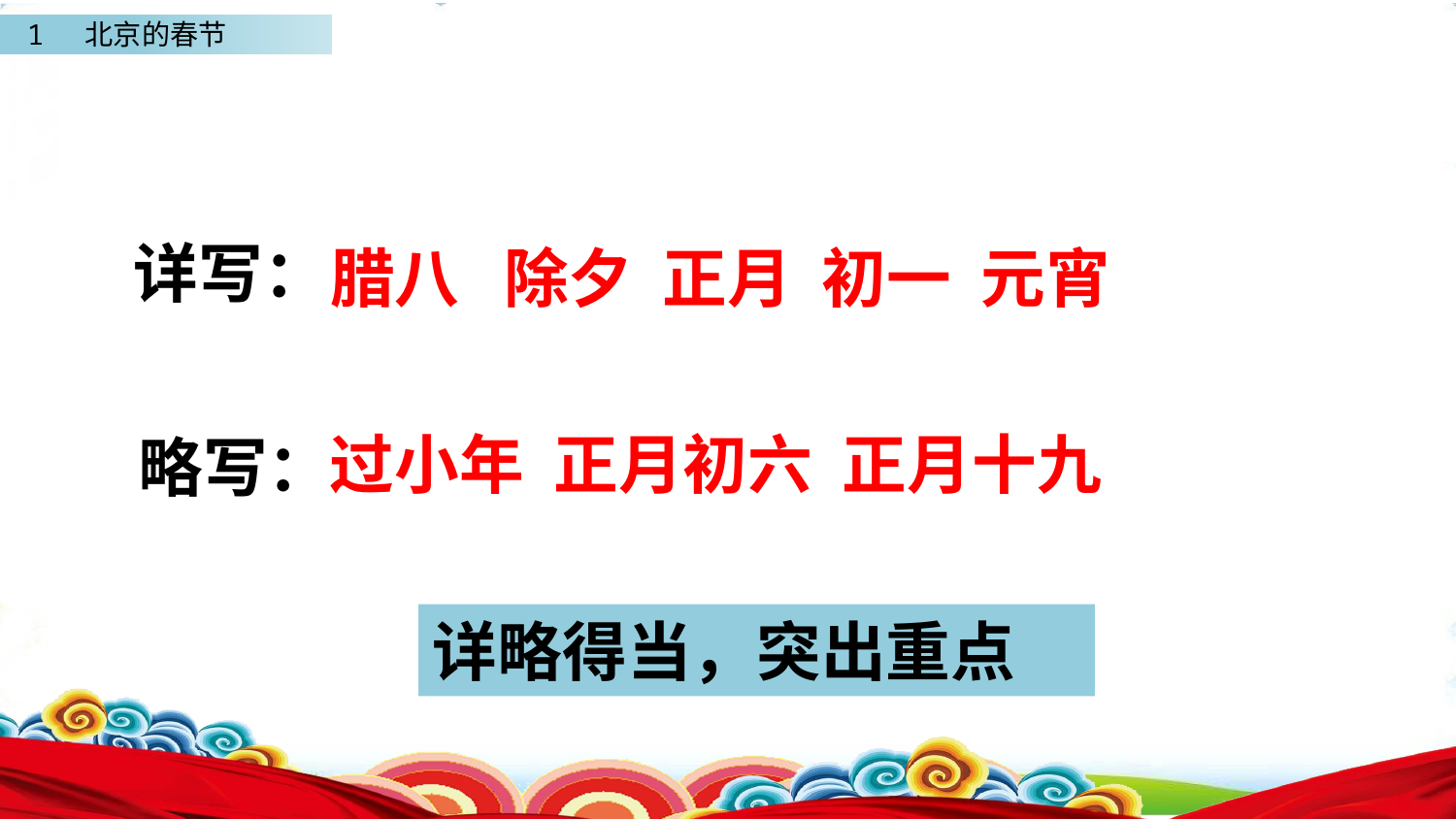

详写：
腊八   除夕  正月  初一  元宵
过小年  正月初六  正月十九
略写：
详略得当，突出重点